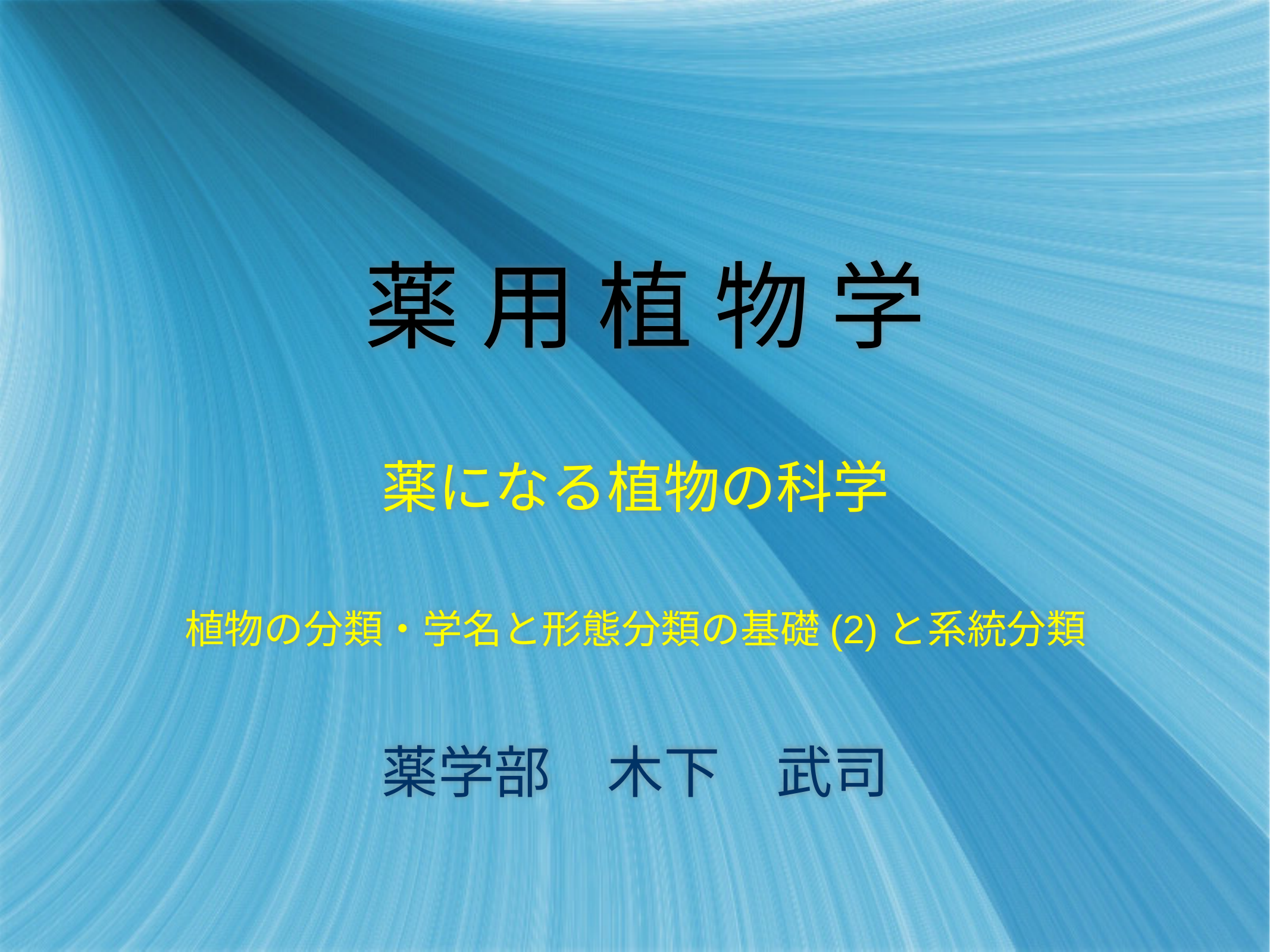

薬 用 植 物 学
薬になる植物の科学

植物の分類・学名と形態分類の基礎(2)と系統分類

薬学部　木下　武司